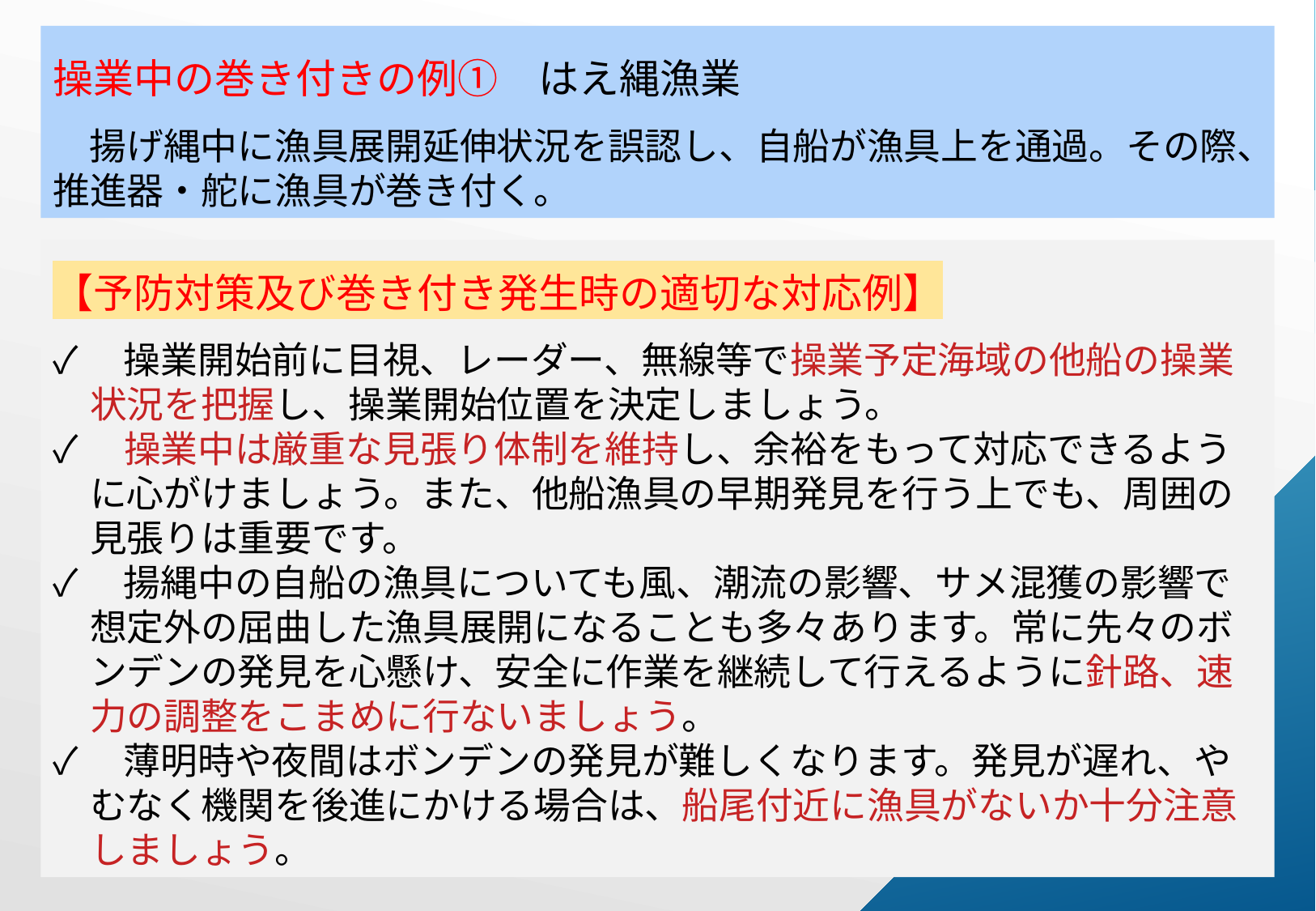

操業中の巻き付きの例①　はえ縄漁業

　揚げ縄中に漁具展開延伸状況を誤認し、自船が漁具上を通過。その際、推進器・舵に漁具が巻き付く。

【予防対策及び巻き付き発生時の適切な対応例】

✓　操業開始前に目視、レーダー、無線等で操業予定海域の他船の操業
　状況を把握し、操業開始位置を決定しましょう。
✓　操業中は厳重な見張り体制を維持し、余裕をもって対応できるよう
　に心がけましょう。また、他船漁具の早期発見を行う上でも、周囲の
　見張りは重要です。
✓　揚縄中の自船の漁具についても風、潮流の影響、サメ混獲の影響で
　想定外の屈曲した漁具展開になることも多々あります。常に先々のボ
　ンデンの発見を心懸け、安全に作業を継続して行えるように針路、速
　力の調整をこまめに行ないましょう。
✓　薄明時や夜間はボンデンの発見が難しくなります。発見が遅れ、や
　むなく機関を後進にかける場合は、船尾付近に漁具がないか十分注意
　しましょう。
7